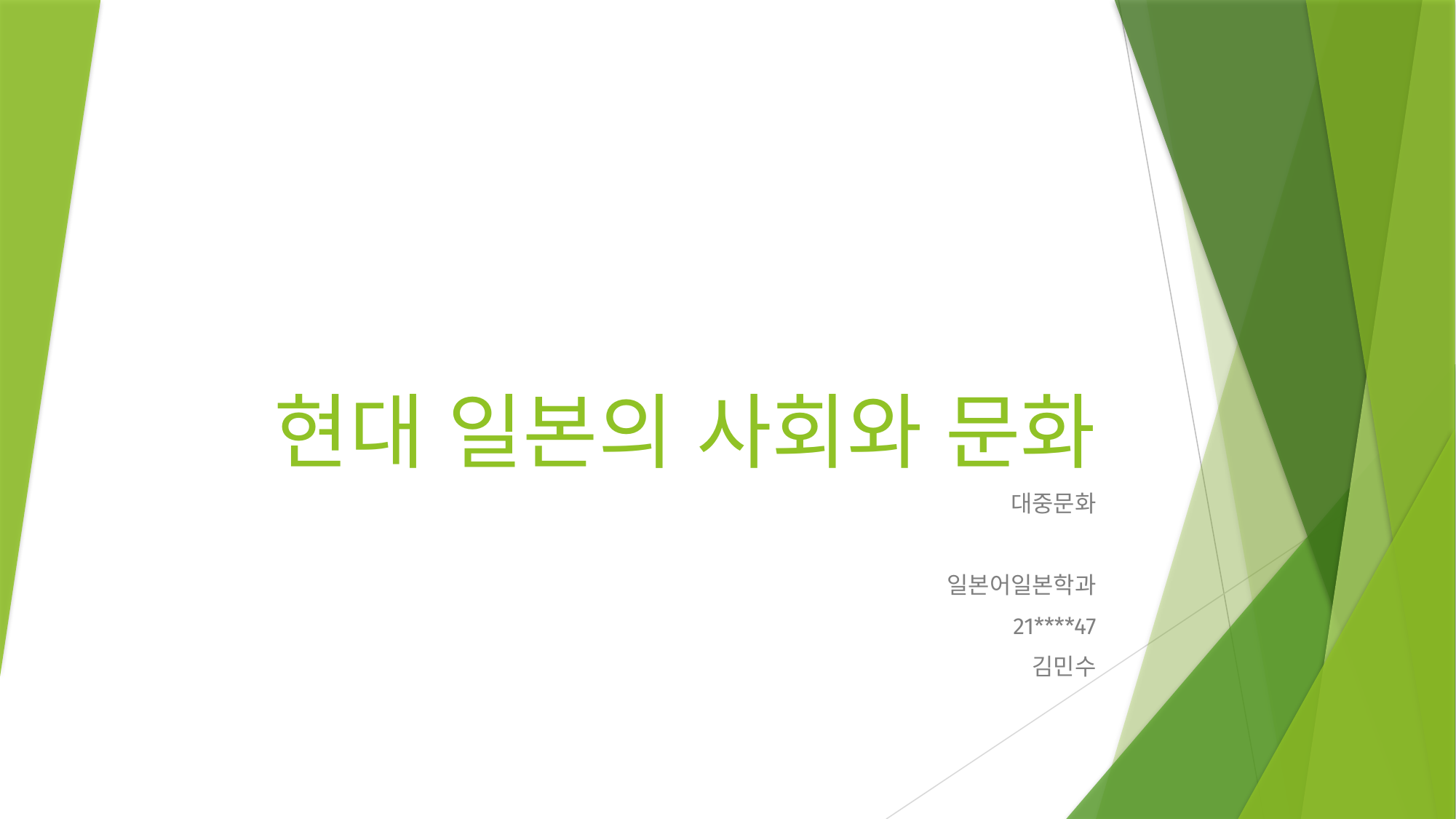

# 현대 일본의 사회와 문화
대중문화

일본어일본학과
21****47
김민수